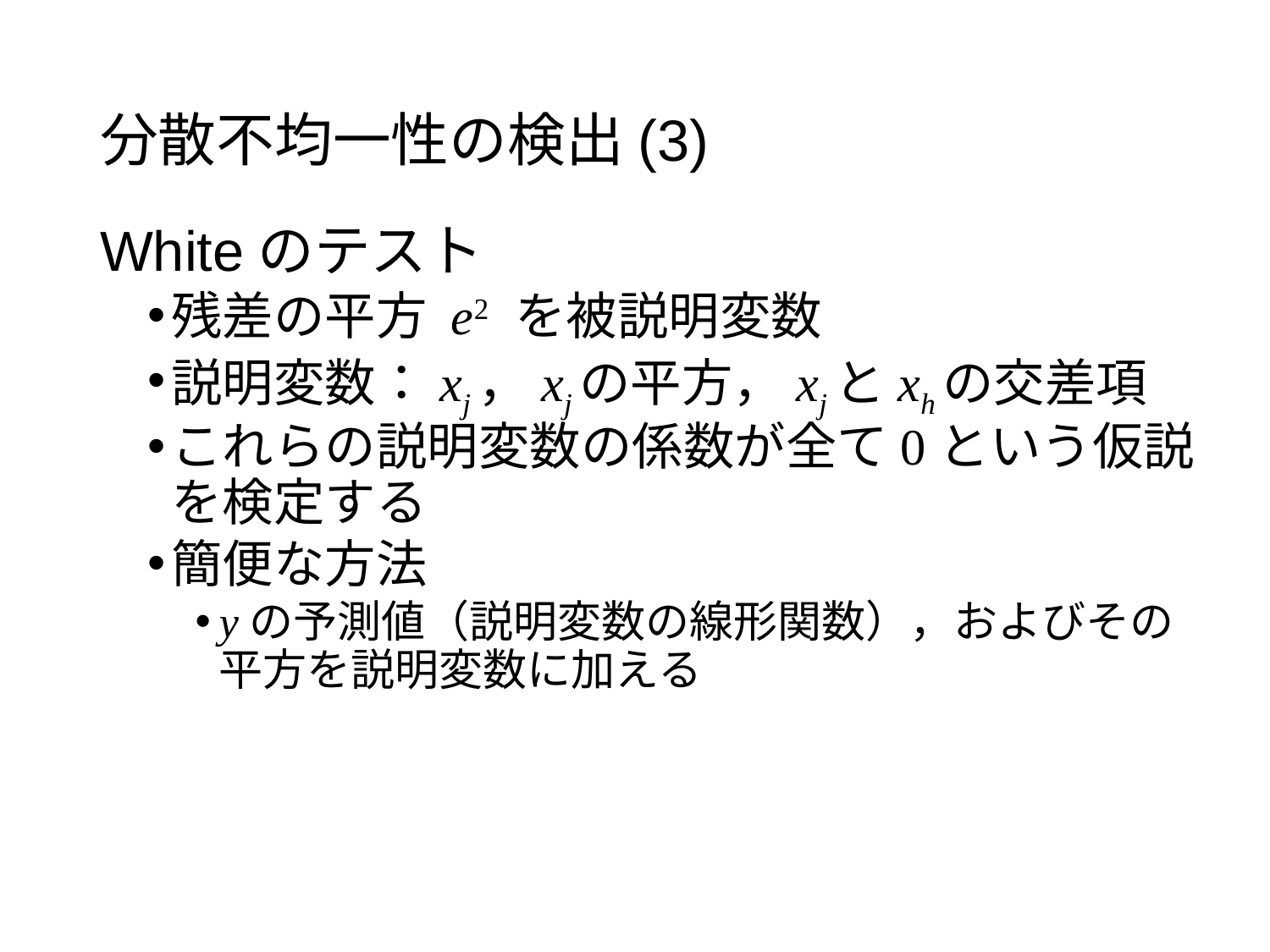

# 分散不均一性の検出(3)
Whiteのテスト
残差の平方 e2 を被説明変数
説明変数：xj，xjの平方，xjとxhの交差項
これらの説明変数の係数が全て0という仮説を検定する
簡便な方法
yの予測値（説明変数の線形関数），およびその平方を説明変数に加える